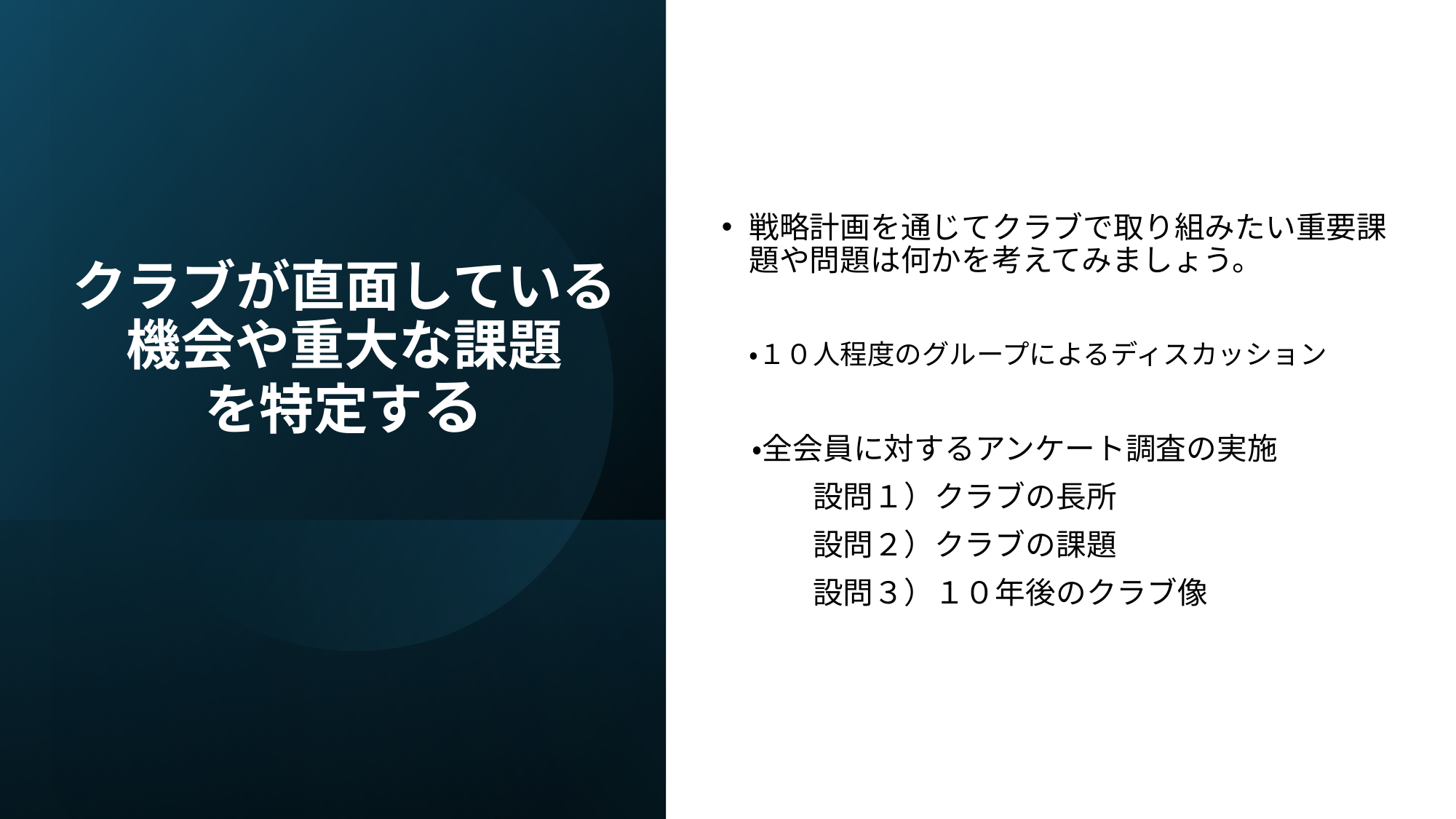

# クラブが直面している機会や重大な課題 を特定する

戦略計画を通じてクラブで取り組みたい重要課題や問題は何かを考えてみましょう。

　・１０人程度のグループによるディスカッション

　・全会員に対するアンケート調査の実施
　　　設問１）クラブの長所
　　　設問２）クラブの課題
　　　設問３）１０年後のクラブ像